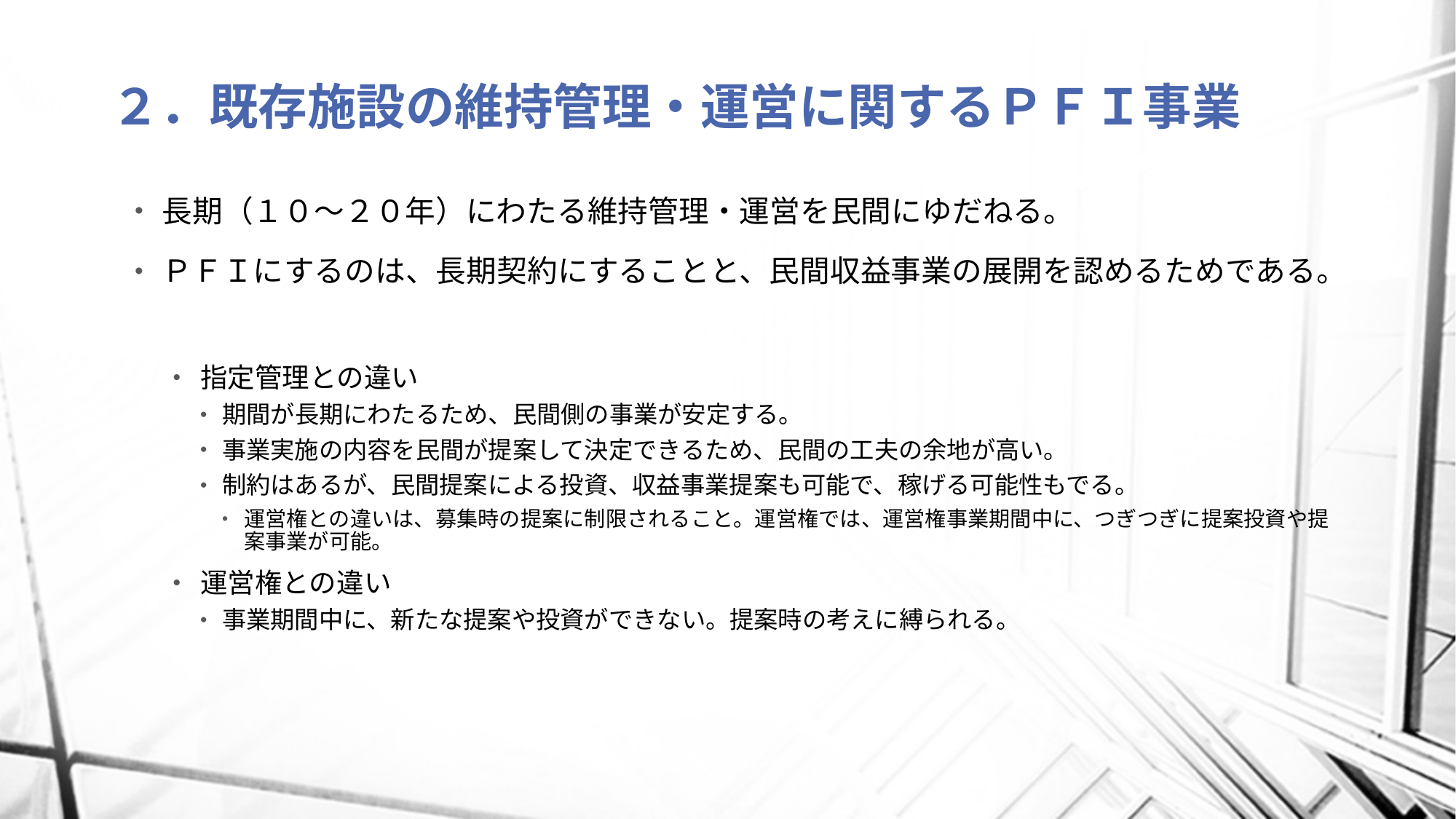

# ２．既存施設の維持管理・運営に関するＰＦＩ事業
長期（１０～２０年）にわたる維持管理・運営を民間にゆだねる。
ＰＦＩにするのは、長期契約にすることと、民間収益事業の展開を認めるためである。

指定管理との違い
期間が長期にわたるため、民間側の事業が安定する。
事業実施の内容を民間が提案して決定できるため、民間の工夫の余地が高い。
制約はあるが、民間提案による投資、収益事業提案も可能で、稼げる可能性もでる。
運営権との違いは、募集時の提案に制限されること。運営権では、運営権事業期間中に、つぎつぎに提案投資や提案事業が可能。
運営権との違い
事業期間中に、新たな提案や投資ができない。提案時の考えに縛られる。